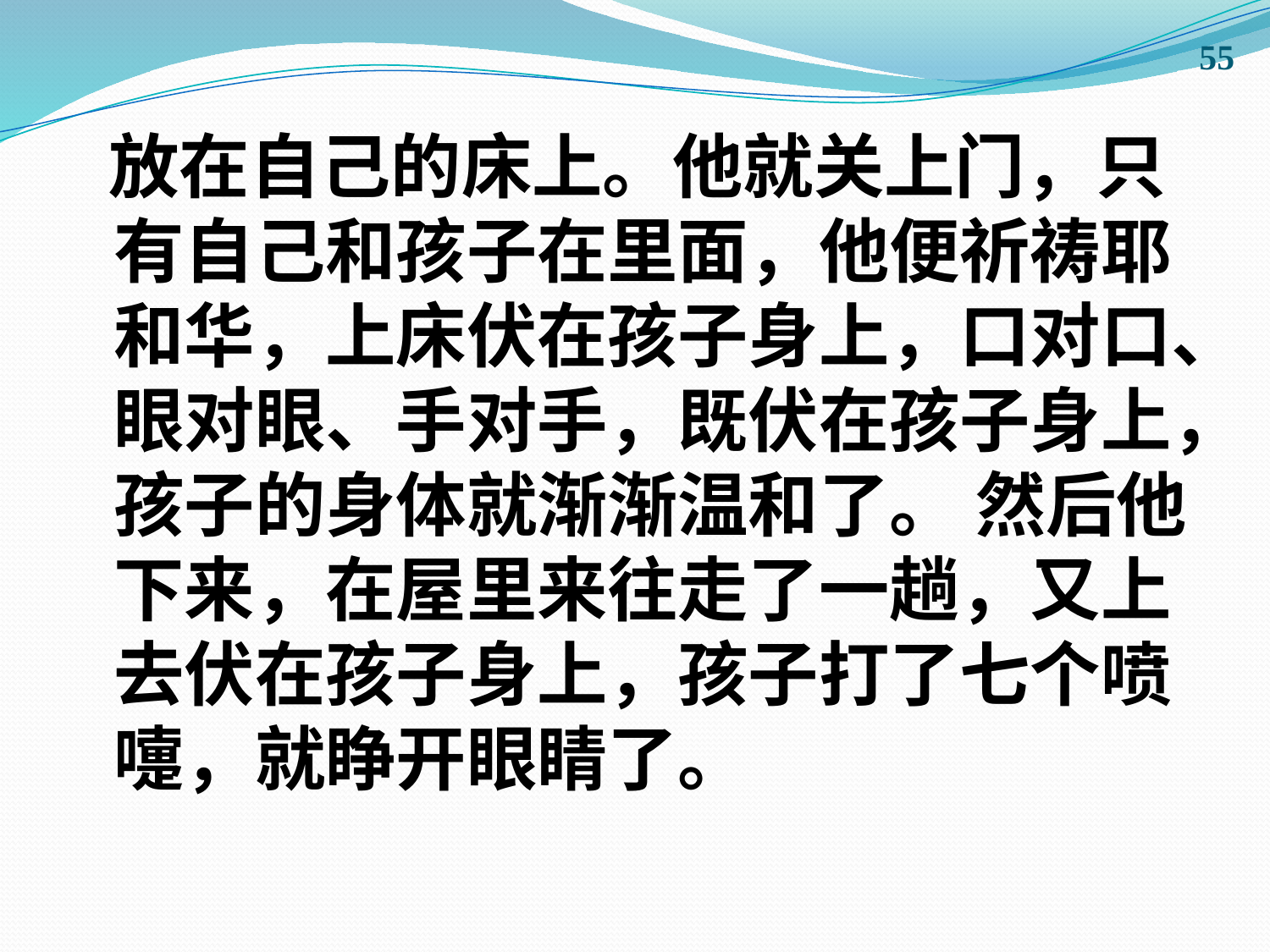

55
 放在自己的床上。他就关上门，只有自己和孩子在里面，他便祈祷耶和华，上床伏在孩子身上，口对口、眼对眼、手对手，既伏在孩子身上，孩子的身体就渐渐温和了。 然后他下来，在屋里来往走了一趟，又上去伏在孩子身上，孩子打了七个喷嚏，就睁开眼睛了。